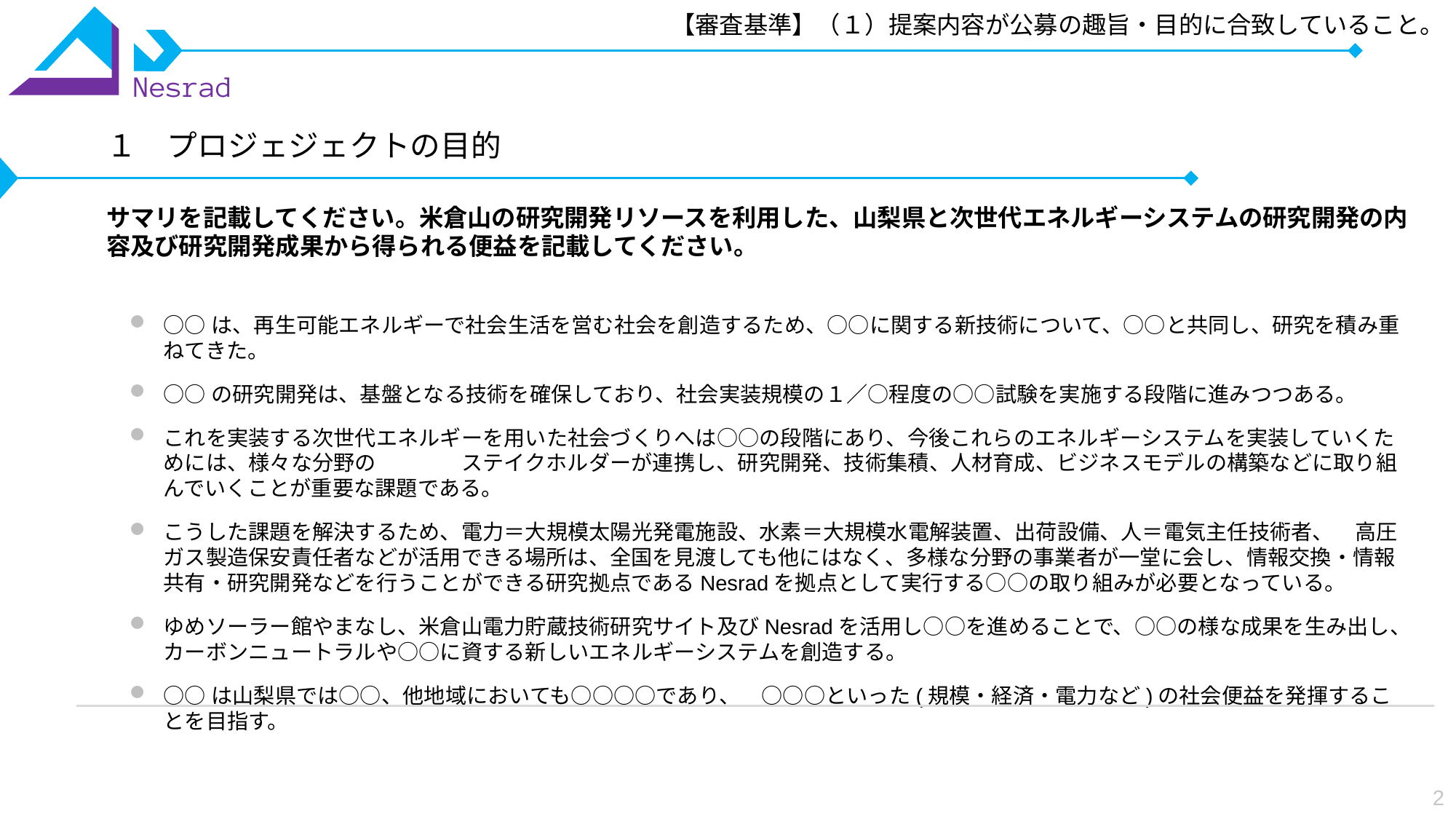

【審査基準】（１）提案内容が公募の趣旨・目的に合致していること。
１　プロジェジェクトの目的

サマリを記載してください。米倉山の研究開発リソースを利用した、山梨県と次世代エネルギーシステムの研究開発の内容及び研究開発成果から得られる便益を記載してください。
○○は、再生可能エネルギーで社会生活を営む社会を創造するため、○○に関する新技術について、○○と共同し、研究を積み重ねてきた。
○○の研究開発は、基盤となる技術を確保しており、社会実装規模の１／○程度の○○試験を実施する段階に進みつつある。
これを実装する次世代エネルギーを用いた社会づくりへは○○の段階にあり、今後これらのエネルギーシステムを実装していくためには、様々な分野の　　　　ステイクホルダーが連携し、研究開発、技術集積、人材育成、ビジネスモデルの構築などに取り組んでいくことが重要な課題である。
こうした課題を解決するため、電力＝大規模太陽光発電施設、水素＝大規模水電解装置、出荷設備、人＝電気主任技術者、　高圧ガス製造保安責任者などが活用できる場所は、全国を見渡しても他にはなく、多様な分野の事業者が一堂に会し、情報交換・情報共有・研究開発などを行うことができる研究拠点であるNesradを拠点として実行する○○の取り組みが必要となっている。
ゆめソーラー館やまなし、米倉山電力貯蔵技術研究サイト及びNesradを活用し○○を進めることで、○○の様な成果を生み出し、カーボンニュートラルや○○に資する新しいエネルギーシステムを創造する。
○○は山梨県では○○、他地域においても○○○○であり、　○○○といった(規模・経済・電力など)の社会便益を発揮することを目指す。
2